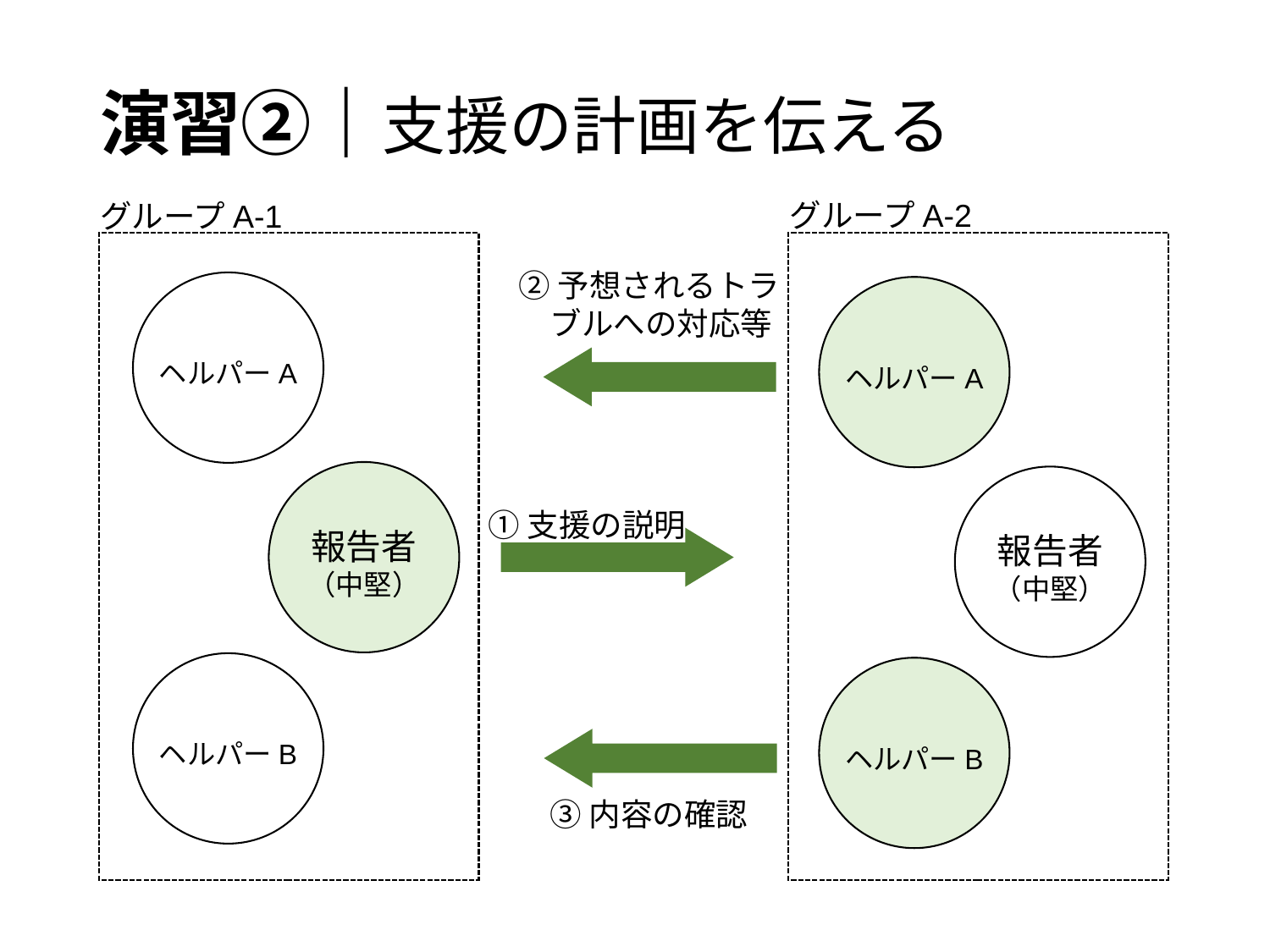

# 演習②｜支援の計画を伝える
グループA-2
グループA-1

ヘルパーA

報告者
（中堅）

ヘルパーB

ヘルパーA

報告者
（中堅）

ヘルパーB
②予想されるトラ
　ブルへの対応等

①支援の説明

③内容の確認